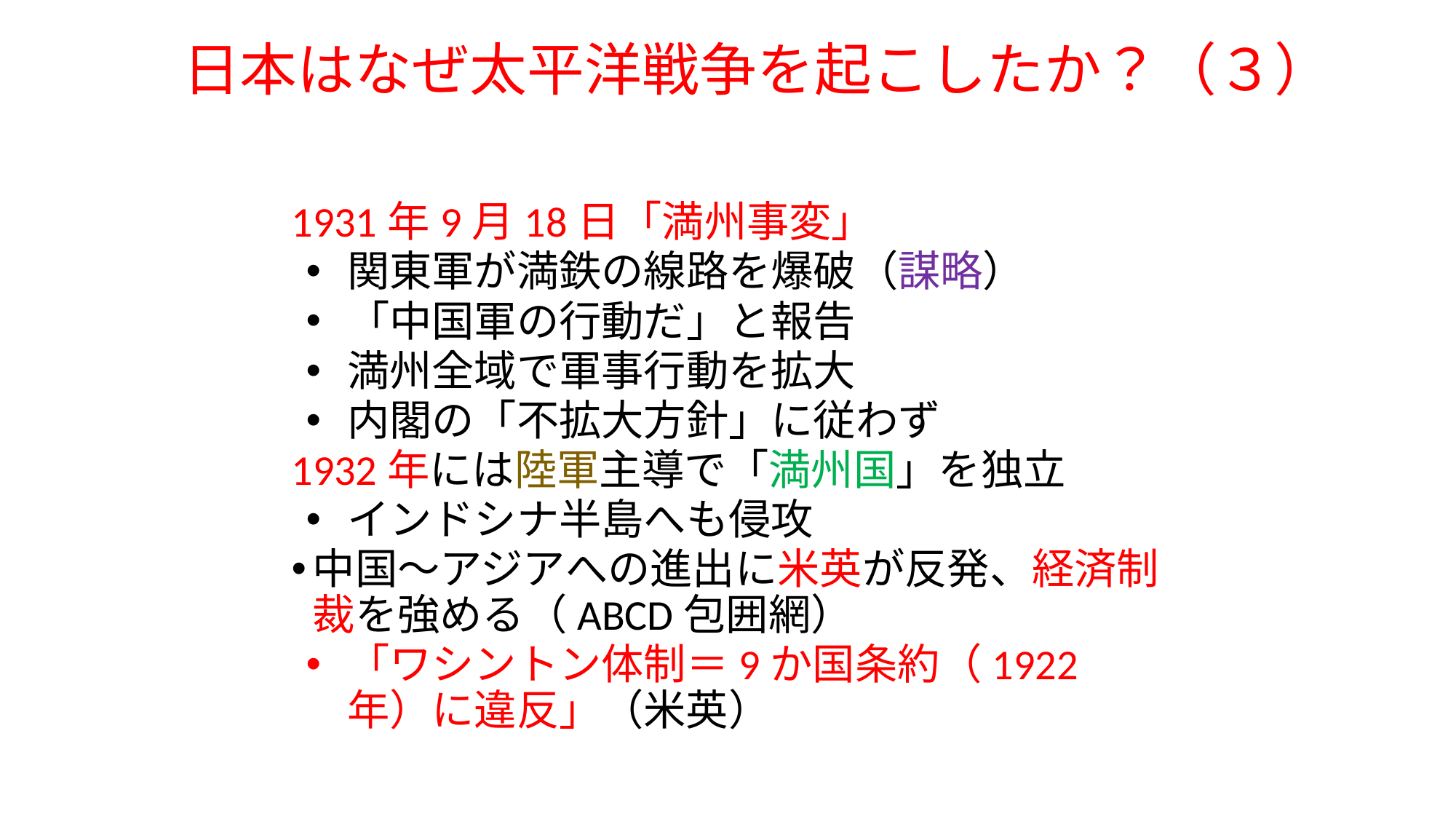

日本はなぜ太平洋戦争を起こしたか？（３）
1931年9月18日「満州事変」
関東軍が満鉄の線路を爆破（謀略）
「中国軍の行動だ」と報告
満州全域で軍事行動を拡大
内閣の「不拡大方針」に従わず
1932年には陸軍主導で「満州国」を独立
インドシナ半島へも侵攻
中国～アジアへの進出に米英が反発、経済制裁を強める（ABCD包囲網）
「ワシントン体制＝9か国条約（1922年）に違反」（米英）